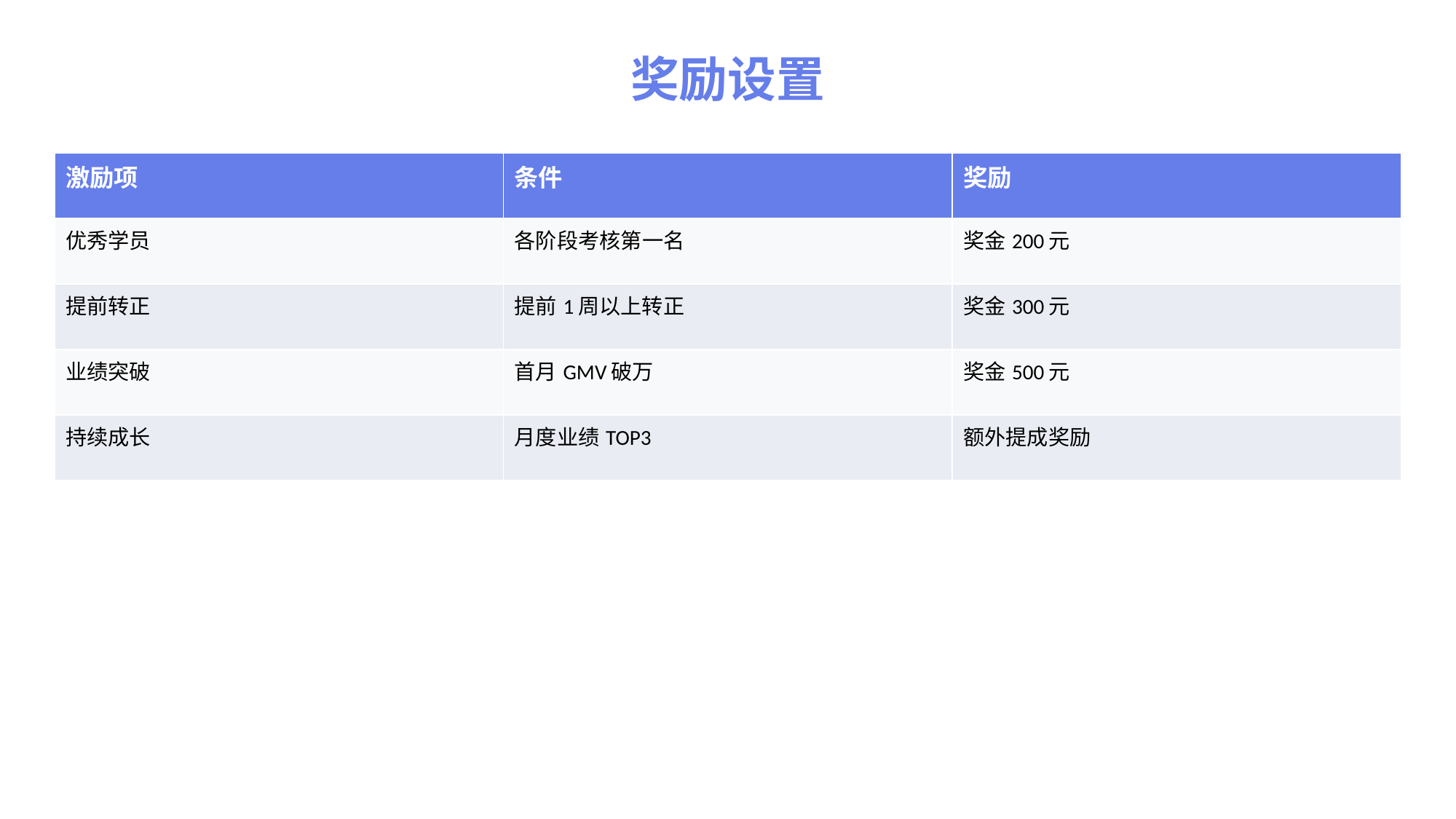

奖励设置
| 激励项 | 条件 | 奖励 |
| --- | --- | --- |
| 优秀学员 | 各阶段考核第一名 | 奖金200元 |
| 提前转正 | 提前1周以上转正 | 奖金300元 |
| 业绩突破 | 首月GMV破万 | 奖金500元 |
| 持续成长 | 月度业绩TOP3 | 额外提成奖励 |